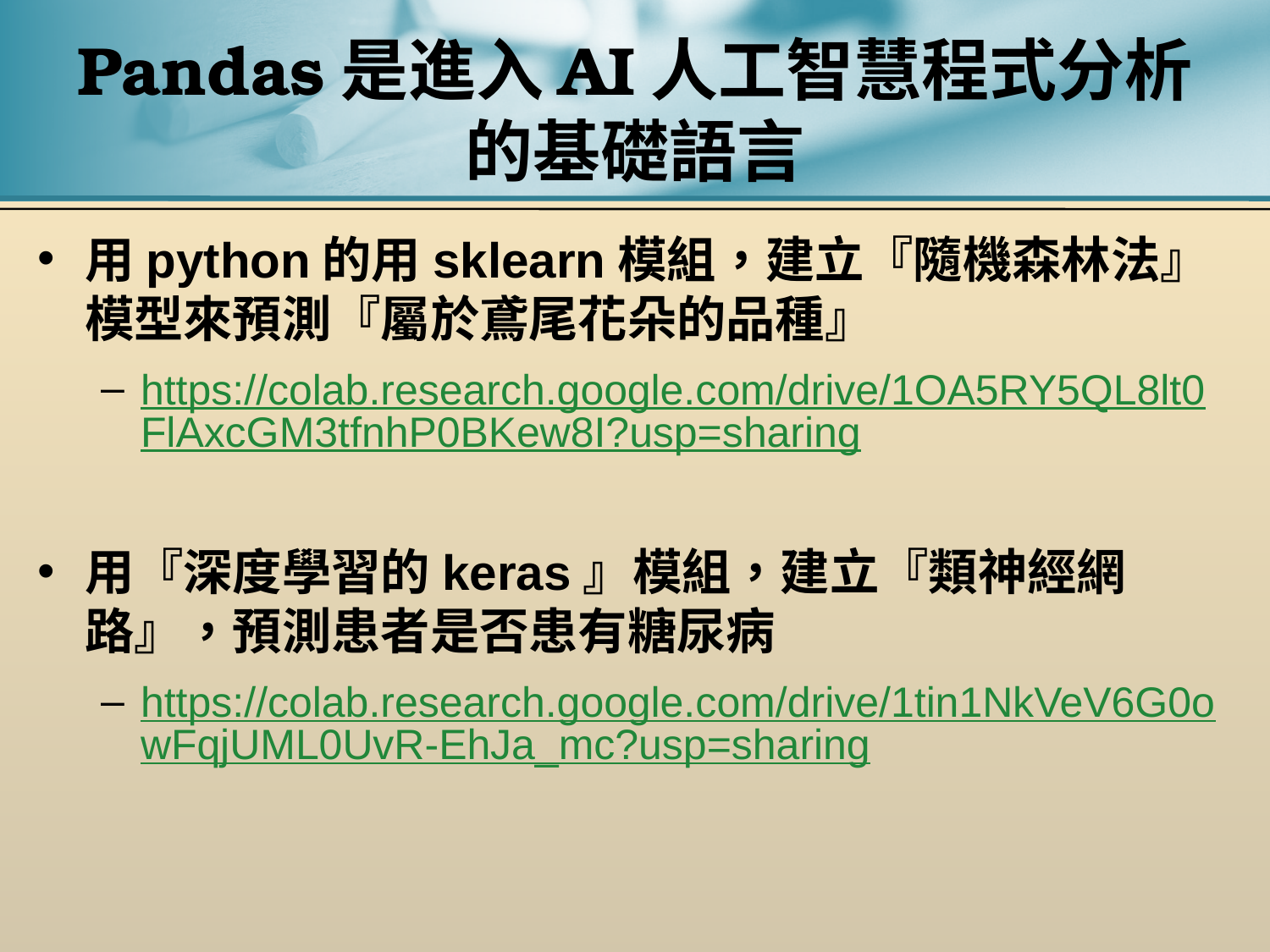

# Pandas是進入AI人工智慧程式分析的基礎語言
用python的用sklearn模組，建立『隨機森林法』模型來預測『屬於鳶尾花朵的品種』
https://colab.research.google.com/drive/1OA5RY5QL8lt0FlAxcGM3tfnhP0BKew8I?usp=sharing

用『深度學習的keras』模組，建立『類神經網路』，預測患者是否患有糖尿病
https://colab.research.google.com/drive/1tin1NkVeV6G0owFqjUML0UvR-EhJa_mc?usp=sharing